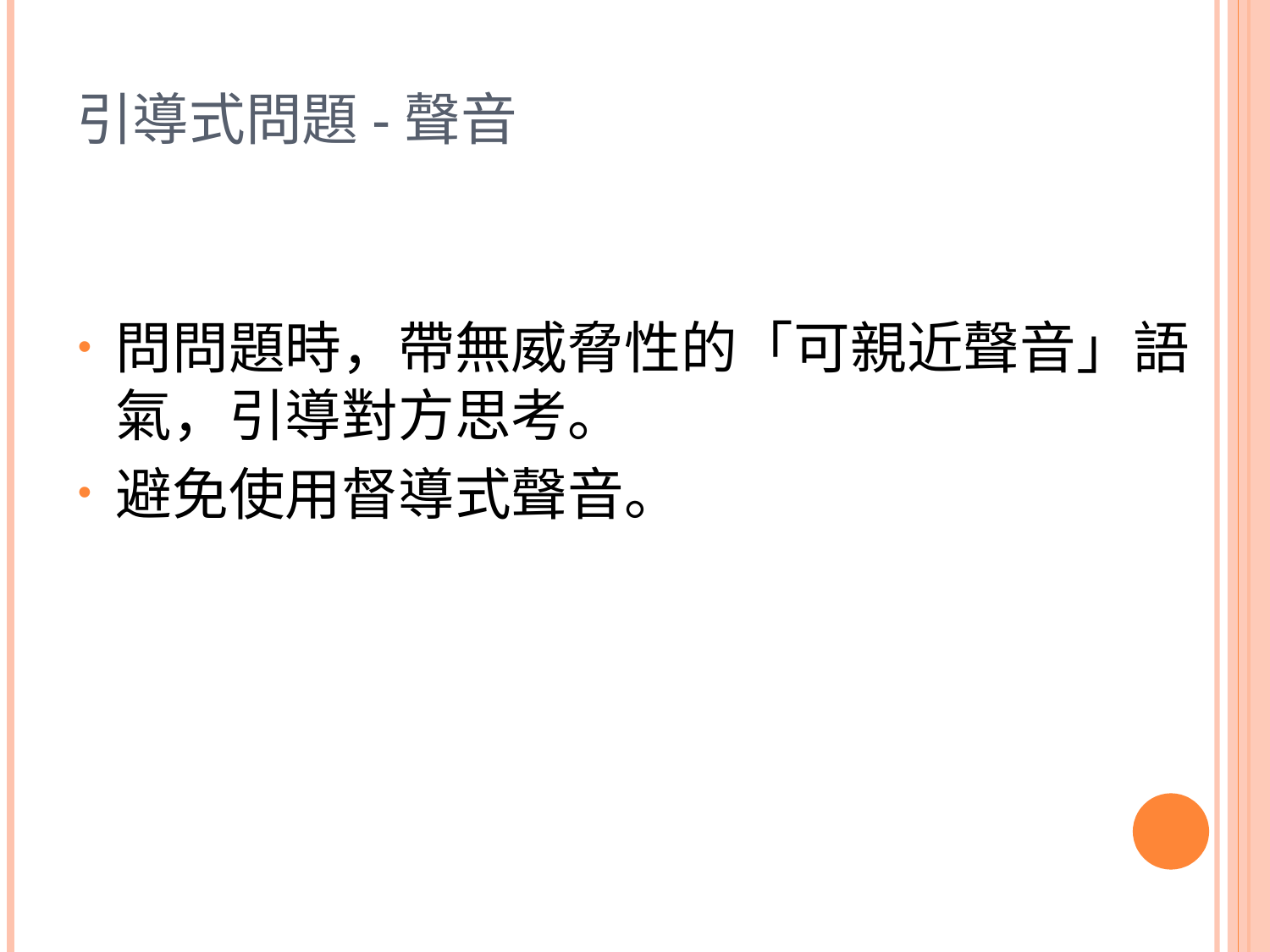

# 引導式問題-聲音
問問題時，帶無威脅性的「可親近聲音」語氣，引導對方思考。
避免使用督導式聲音。